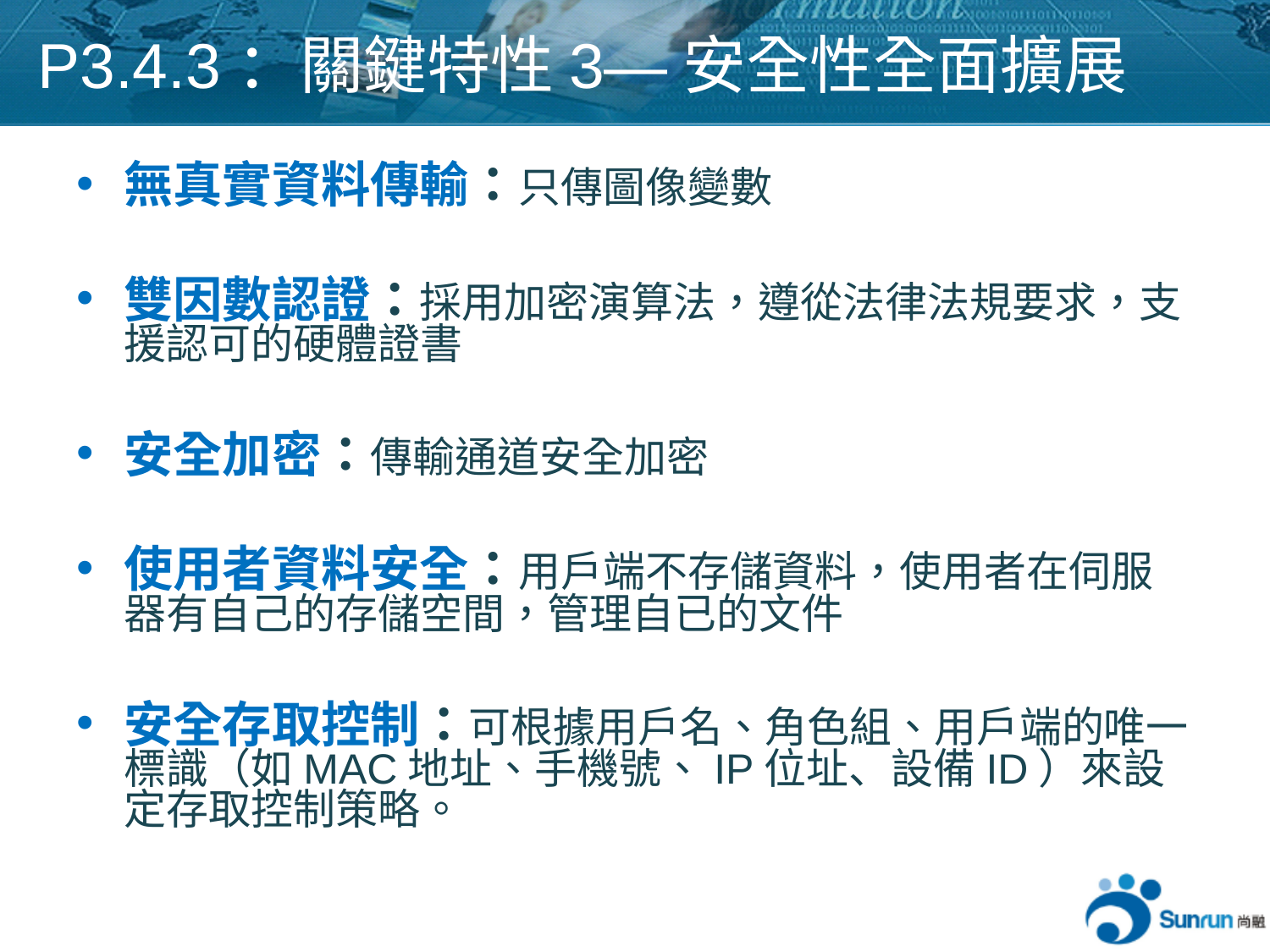

P3.4.3：關鍵特性3—安全性全面擴展
無真實資料傳輸：只傳圖像變數

雙因數認證：採用加密演算法，遵從法律法規要求，支援認可的硬體證書

安全加密：傳輸通道安全加密

使用者資料安全：用戶端不存儲資料，使用者在伺服器有自己的存儲空間，管理自已的文件

安全存取控制：可根據用戶名、角色組、用戶端的唯一標識（如MAC地址、手機號、IP位址、設備ID）來設定存取控制策略。